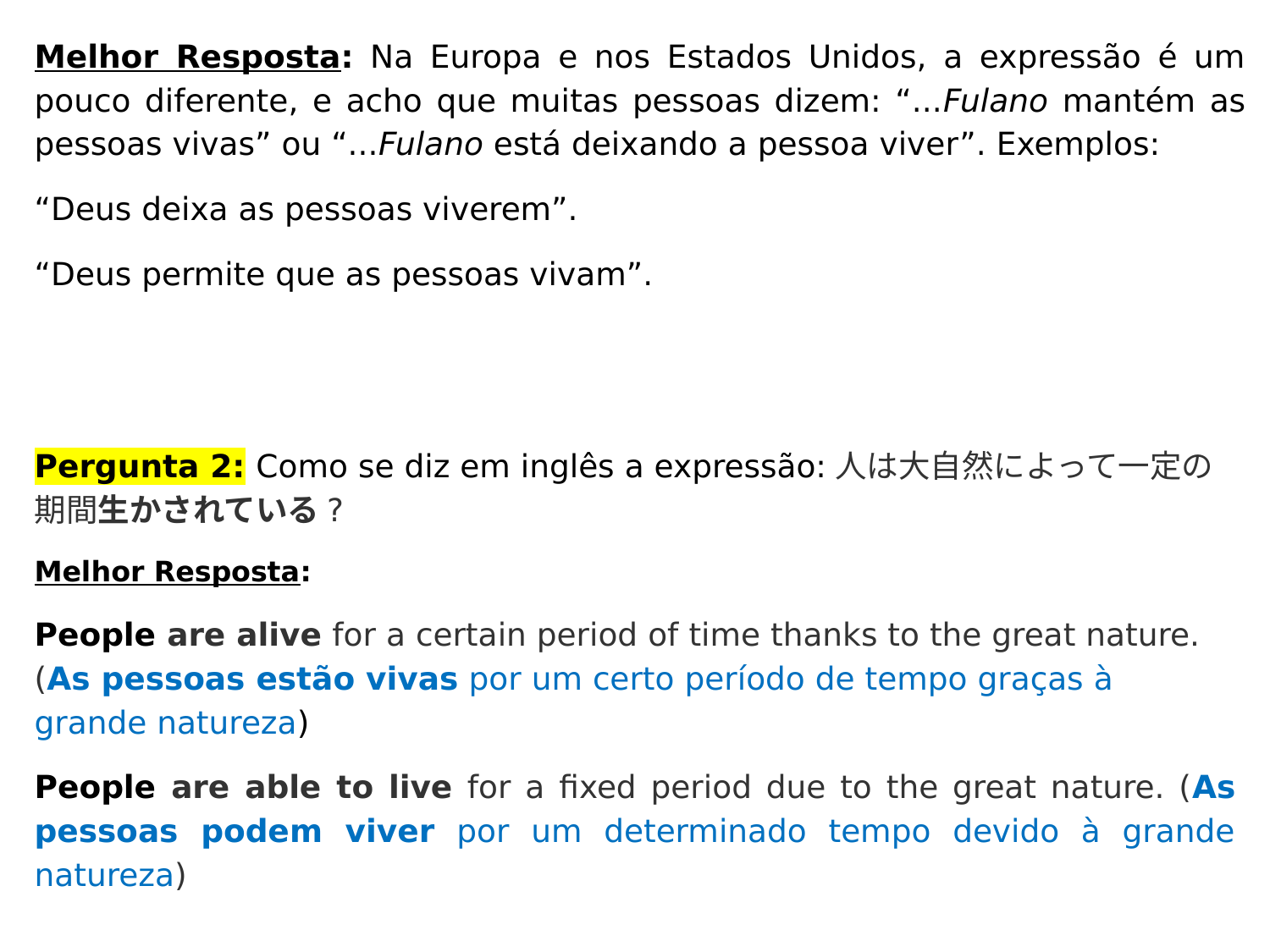

Melhor Resposta: Na Europa e nos Estados Unidos, a expressão é um pouco diferente, e acho que muitas pessoas dizem: “...Fulano mantém as pessoas vivas” ou “...Fulano está deixando a pessoa viver”. Exemplos:
“Deus deixa as pessoas viverem”.
“Deus permite que as pessoas vivam”.
Pergunta 2: Como se diz em inglês a expressão:人は大自然によって一定の期間生かされている?
Melhor Resposta:
People are alive for a certain period of time thanks to the great nature. (As pessoas estão vivas por um certo período de tempo graças à grande natureza)
People are able to live for a fixed period due to the great nature. (As pessoas podem viver por um determinado tempo devido à grande natureza)